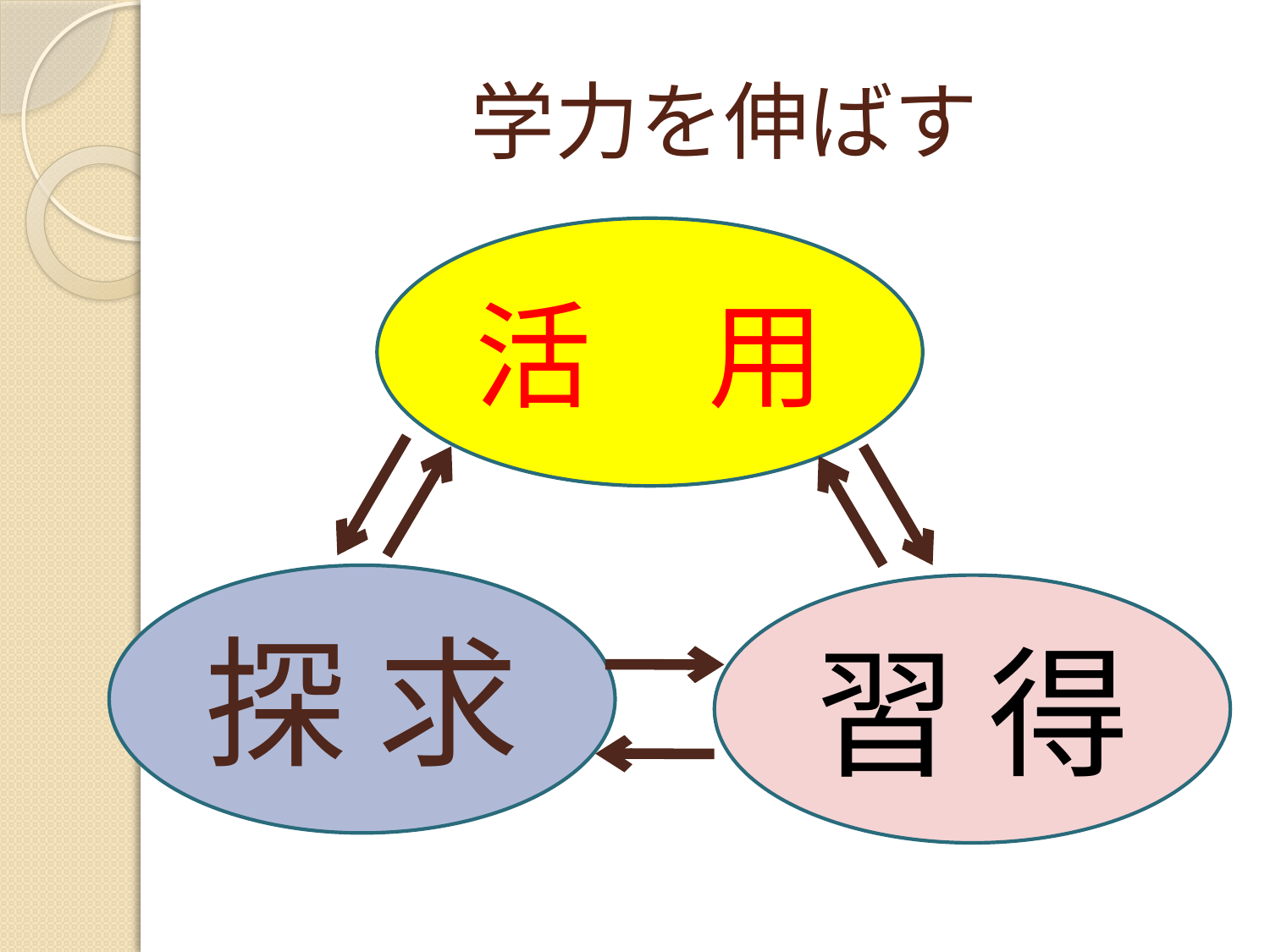

# 学力を伸ばす
活　用
探 求
習 得